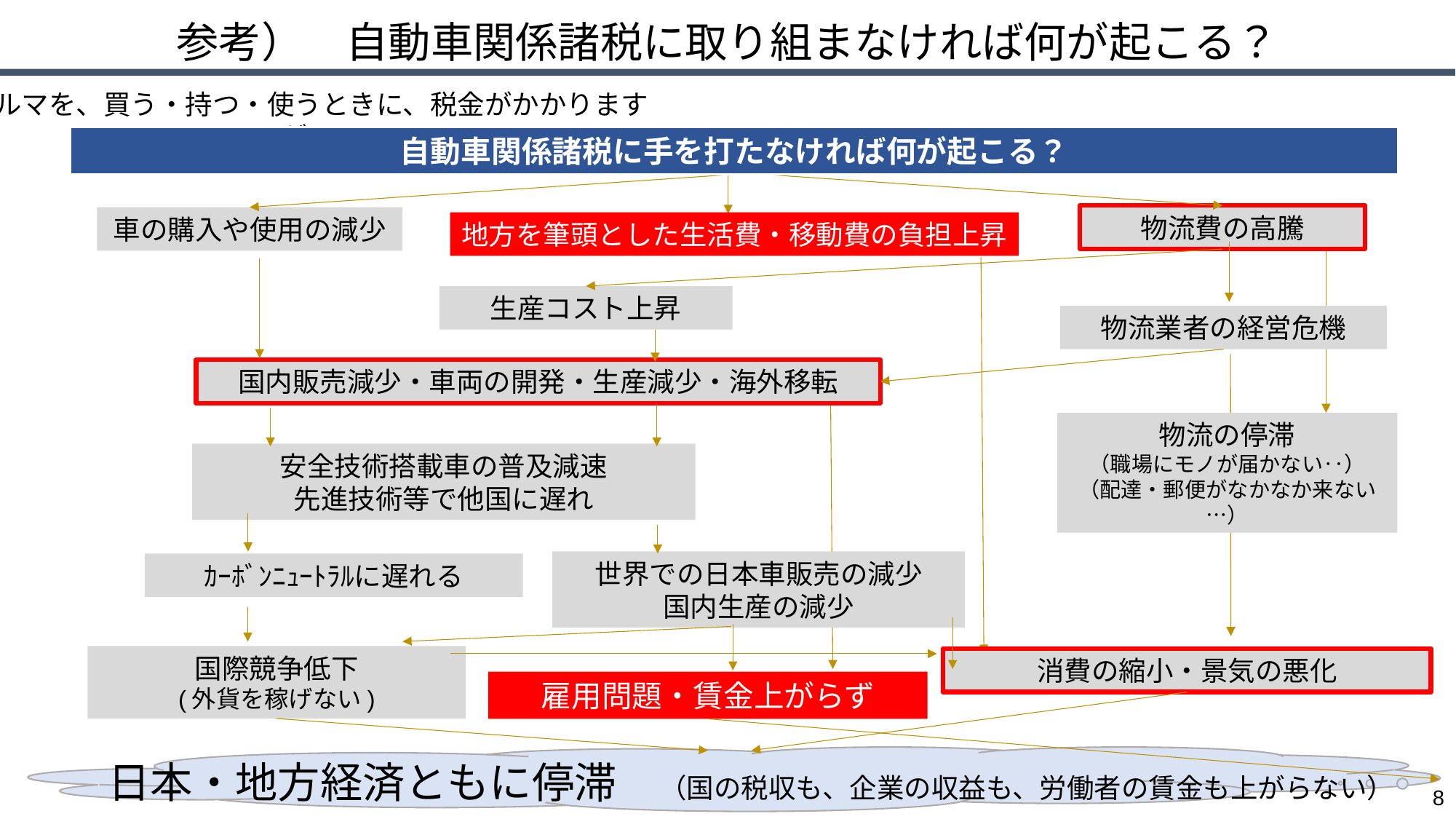

参考）　自動車関係諸税に取り組まなければ何が起こる？

クルマを、買う・持つ・使うときに、税金がかかりますが…
自動車関係諸税に手を打たなければ何が起こる？
物流費の高騰
車の購入や使用の減少
地方を筆頭とした生活費・移動費の負担上昇
生産コスト上昇
物流業者の経営危機
国内販売減少・車両の開発・生産減少・海外移転
物流の停滞
（職場にモノが届かない‥）
（配達・郵便がなかなか来ない…）
安全技術搭載車の普及減速
先進技術等で他国に遅れ
世界での日本車販売の減少
国内生産の減少
ｶｰﾎﾞﾝﾆｭｰﾄﾗﾙに遅れる
国際競争低下
(外貨を稼げない)
消費の縮小・景気の悪化
雇用問題・賃金上がらず

日本・地方経済ともに停滞　（国の税収も、企業の収益も、労働者の賃金も上がらない）
8